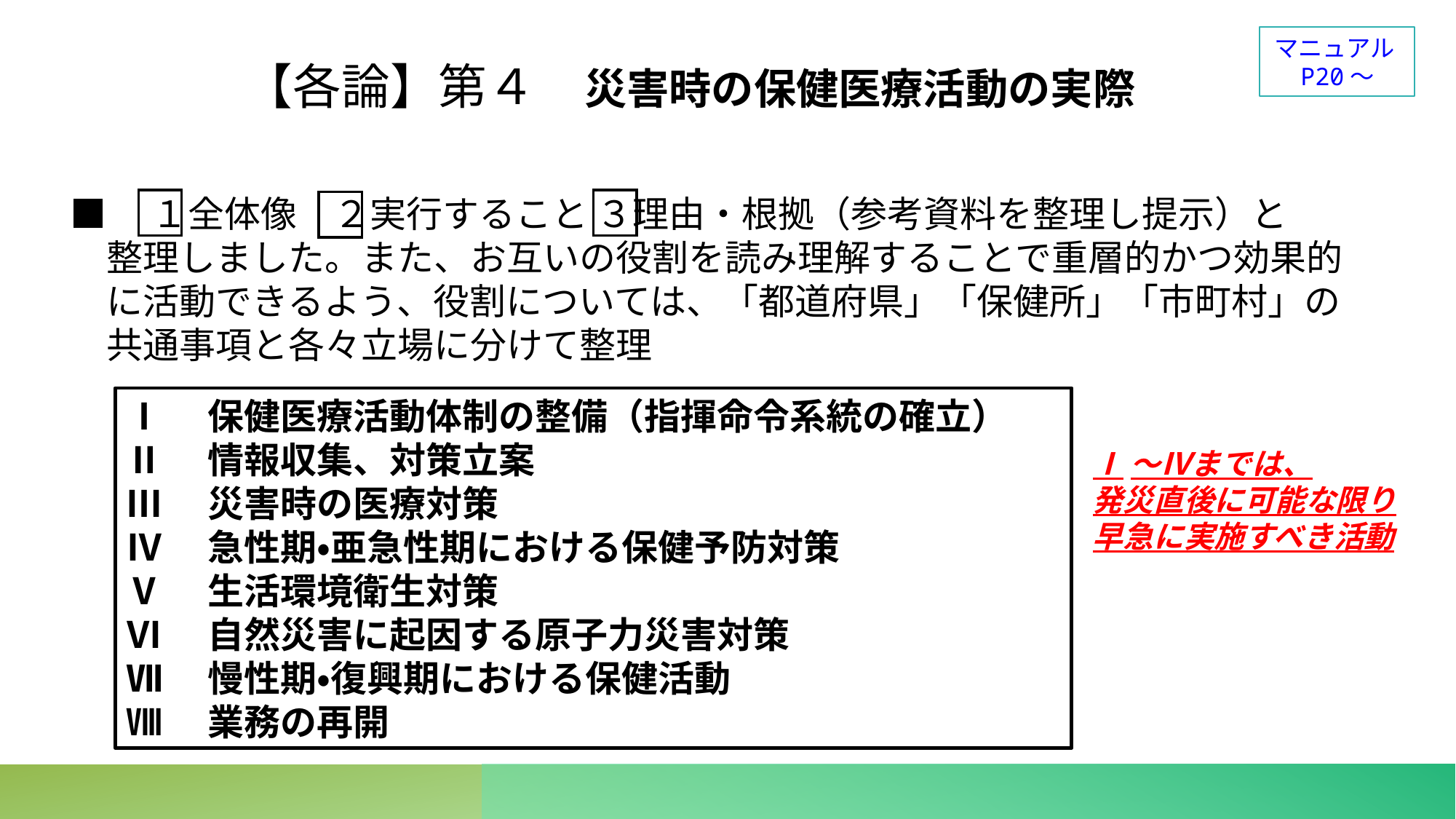

マニュアルP20～
【各論】第４　災害時の保健医療活動の実際
■　１全体像　２実行すること ３理由・根拠（参考資料を整理し提示）と
　整理しました。また、お互いの役割を読み理解することで重層的かつ効果的
　に活動できるよう、役割については、「都道府県」「保健所」「市町村」の
　共通事項と各々立場に分けて整理

Ⅰ　保健医療活動体制の整備（指揮命令系統の確立）
Ⅱ　情報収集、対策立案
Ⅲ　災害時の医療対策
Ⅳ　急性期・亜急性期における保健予防対策
Ⅴ　生活環境衛生対策
Ⅵ　自然災害に起因する原子力災害対策
Ⅶ　慢性期・復興期における保健活動
Ⅷ　業務の再開
Ⅰ～Ⅳまでは、
発災直後に可能な限り早急に実施すべき活動